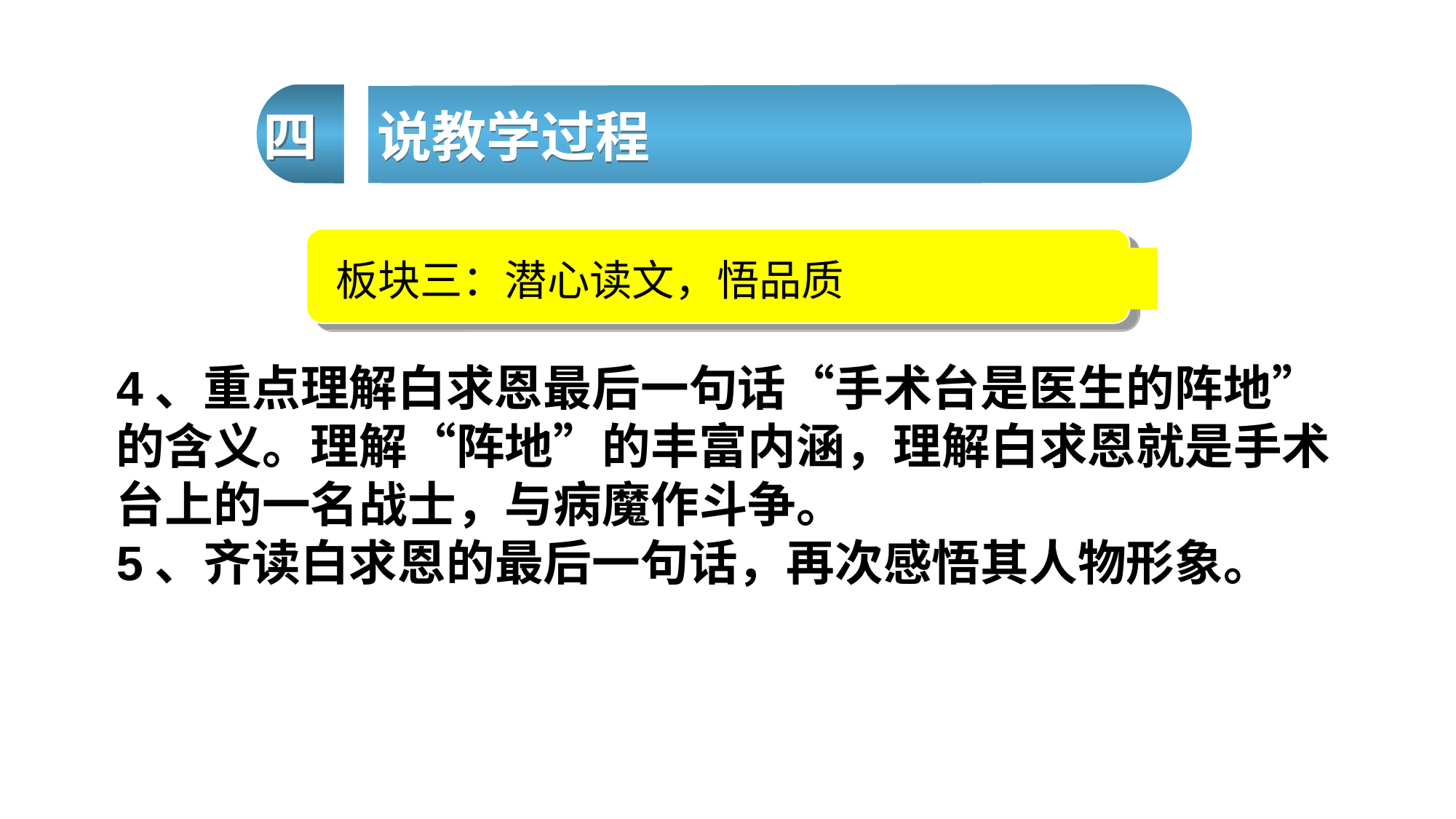

四
说教学过程

板块三：潜心读文，悟品质
4、重点理解白求恩最后一句话“手术台是医生的阵地”的含义。理解“阵地”的丰富内涵，理解白求恩就是手术台上的一名战士，与病魔作斗争。
5、齐读白求恩的最后一句话，再次感悟其人物形象。